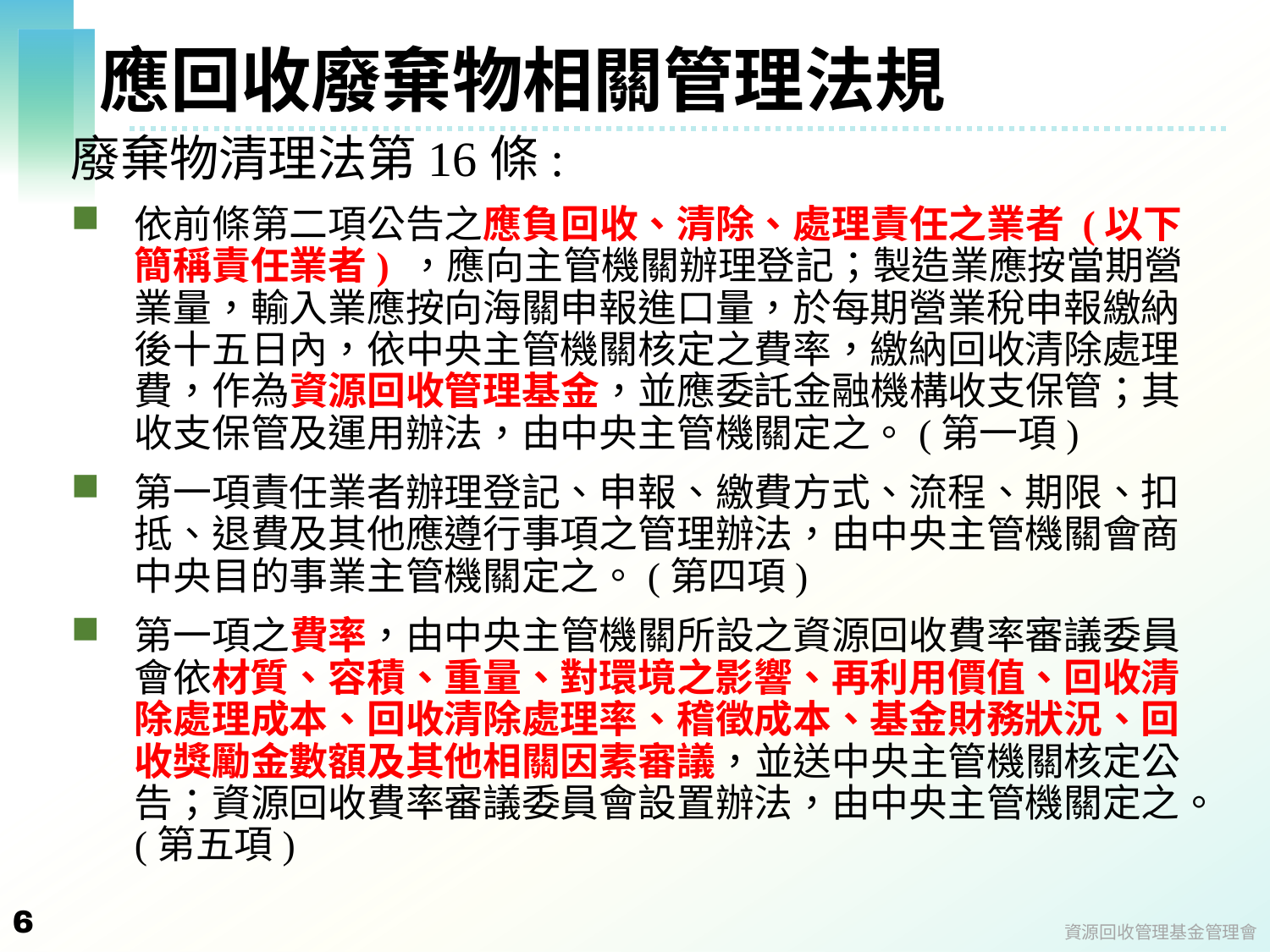

# 應回收廢棄物相關管理法規
廢棄物清理法第16條:
依前條第二項公告之應負回收、清除、處理責任之業者 (以下簡稱責任業者) ，應向主管機關辦理登記；製造業應按當期營業量，輸入業應按向海關申報進口量，於每期營業稅申報繳納後十五日內，依中央主管機關核定之費率，繳納回收清除處理費，作為資源回收管理基金，並應委託金融機構收支保管；其收支保管及運用辦法，由中央主管機關定之。(第一項)
第一項責任業者辦理登記、申報、繳費方式、流程、期限、扣抵、退費及其他應遵行事項之管理辦法，由中央主管機關會商中央目的事業主管機關定之。(第四項)
第一項之費率，由中央主管機關所設之資源回收費率審議委員會依材質、容積、重量、對環境之影響、再利用價值、回收清除處理成本、回收清除處理率、稽徵成本、基金財務狀況、回收獎勵金數額及其他相關因素審議，並送中央主管機關核定公告；資源回收費率審議委員會設置辦法，由中央主管機關定之。(第五項)
6